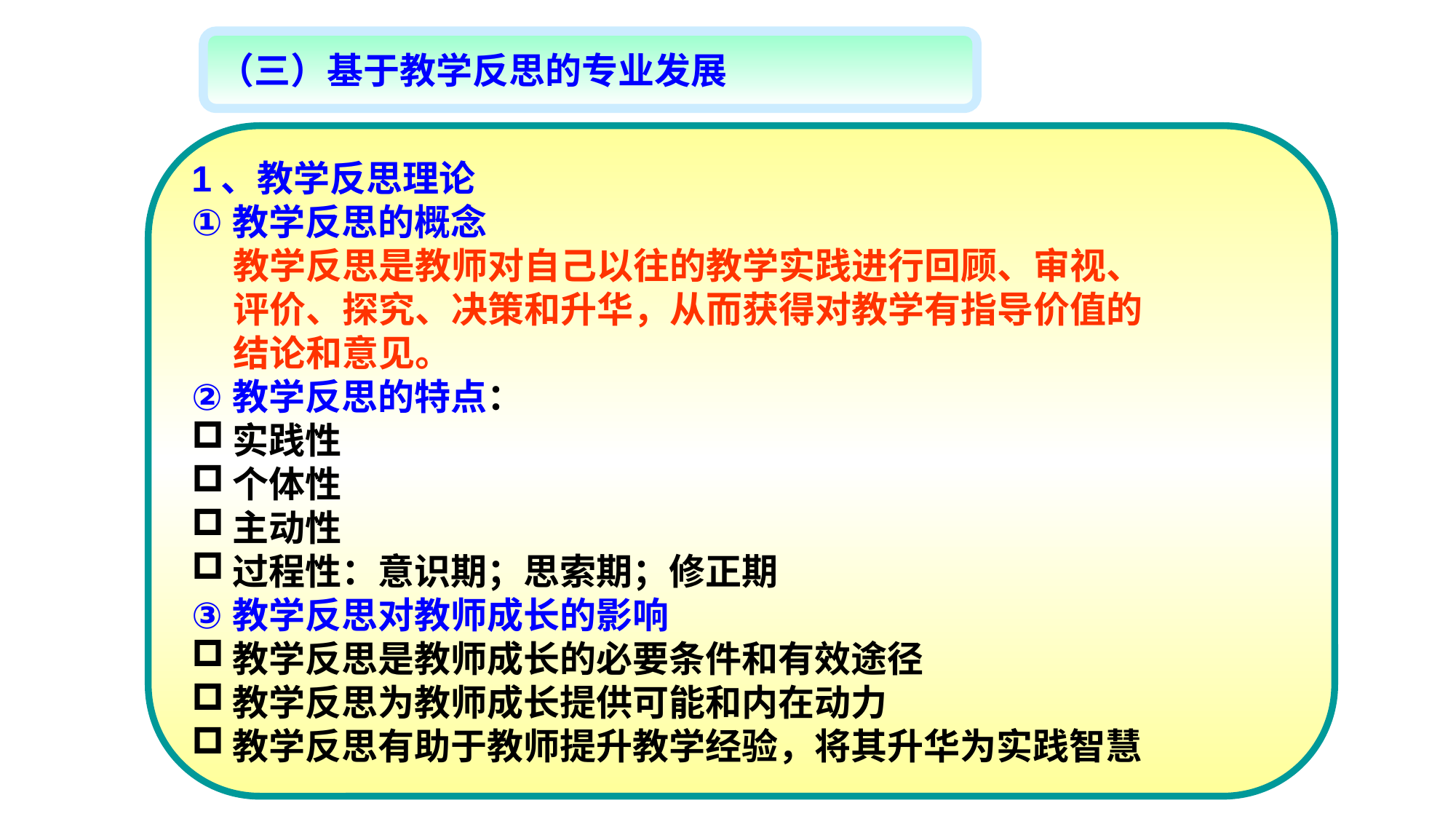

（三）基于教学反思的专业发展
1、教学反思理论
教学反思的概念
    教学反思是教师对自己以往的教学实践进行回顾、审视、
    评价、探究、决策和升华，从而获得对教学有指导价值的
    结论和意见。
教学反思的特点：
实践性
个体性
主动性
过程性：意识期；思索期；修正期
教学反思对教师成长的影响
教学反思是教师成长的必要条件和有效途径
教学反思为教师成长提供可能和内在动力
教学反思有助于教师提升教学经验，将其升华为实践智慧